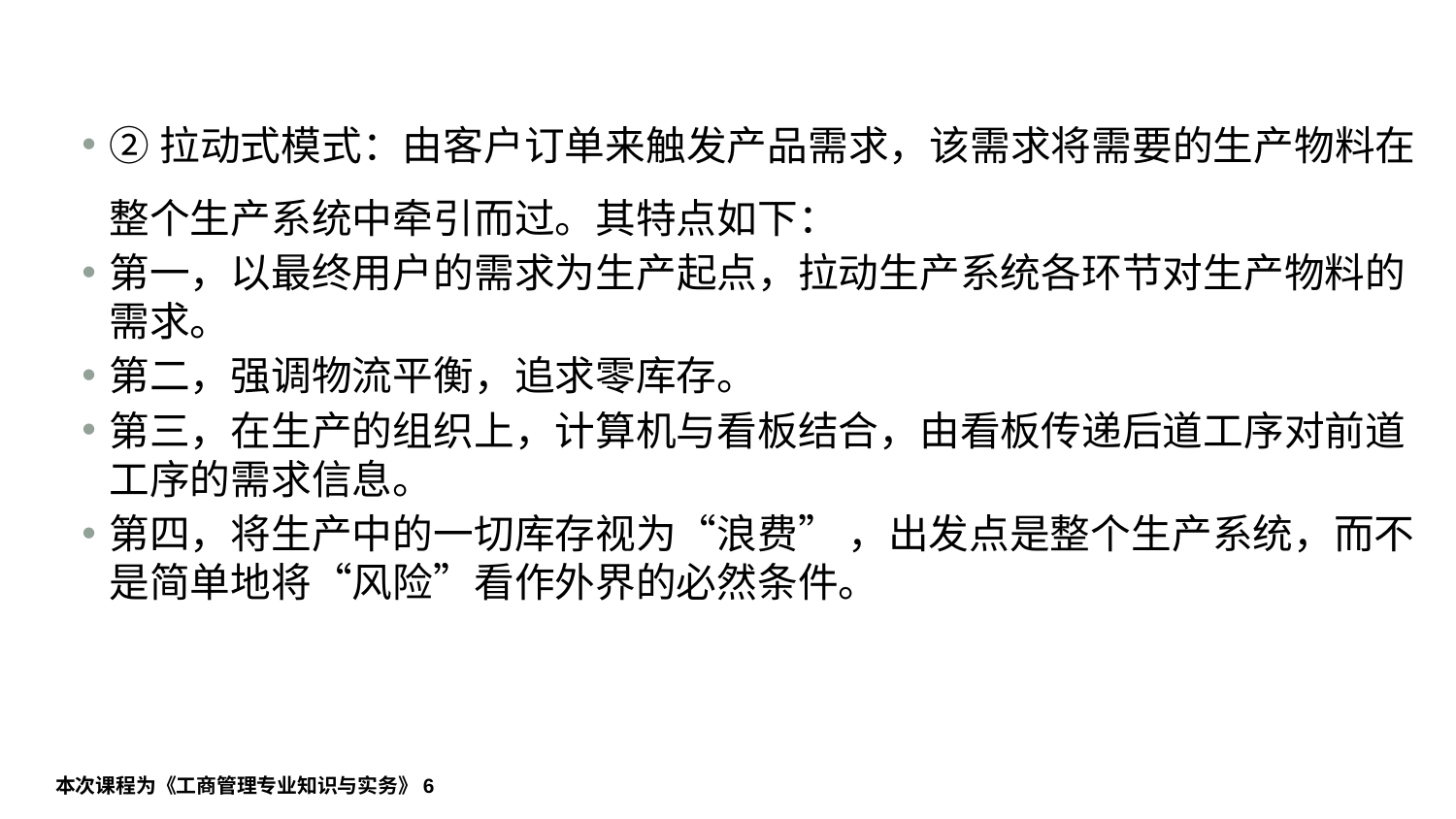

#
②拉动式模式：由客户订单来触发产品需求，该需求将需要的生产物料在整个生产系统中牵引而过。其特点如下：
第一，以最终用户的需求为生产起点，拉动生产系统各环节对生产物料的需求。
第二，强调物流平衡，追求零库存。
第三，在生产的组织上，计算机与看板结合，由看板传递后道工序对前道工序的需求信息。
第四，将生产中的一切库存视为“浪费” ，出发点是整个生产系统，而不是简单地将“风险”看作外界的必然条件。